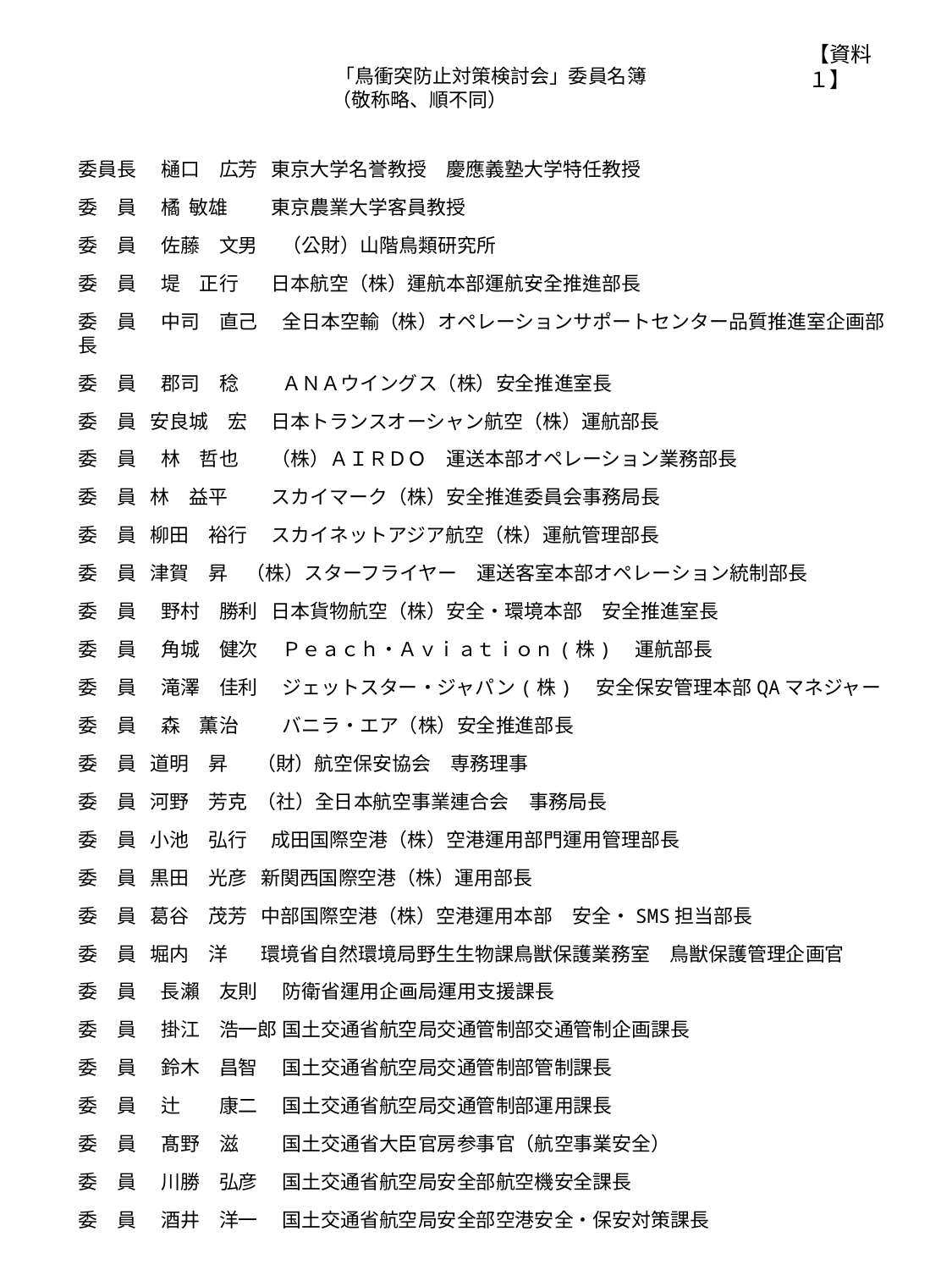

「鳥衝突防止対策検討会」委員名簿
                                                        （敬称略、順不同）

委員長　 樋口　広芳   東京大学名誉教授　慶應義塾大学特任教授

委　員　 橘  敏雄　　 東京農業大学客員教授

委　員　 佐藤　文男　 （公財）山階鳥類研究所

委　員　 堤　正行 　  日本航空（株）運航本部運航安全推進部長

委　員　 中司　直己　 全日本空輸（株）オペレーションサポートセンター品質推進室企画部長

委　員　 郡司　稔　　 ＡＮＡウイングス（株）安全推進室長

委　員   安良城　宏　 日本トランスオーシャン航空（株）運航部長

委　員　 林　哲也  　 （株）ＡＩＲＤＯ　運送本部オペレーション業務部長

委　員   林　益平　　 スカイマーク（株）安全推進委員会事務局長

委　員   柳田　裕行　 スカイネットアジア航空（株）運航管理部長

委　員   津賀　昇    （株）スターフライヤー　運送客室本部オペレーション統制部長

委　員　 野村　勝利   日本貨物航空（株）安全・環境本部　安全推進室長

委　員　 角城　健次　 Ｐｅａｃｈ・Ａｖｉａｔｉｏｎ(株)　運航部長

委　員　 滝澤　佳利　 ジェットスター・ジャパン(株)　安全保安管理本部QAマネジャー

委　員　 森　薫治　　 バニラ・エア（株）安全推進部長

委　員   道明　昇　  （財）航空保安協会　専務理事

委　員   河野　芳克  （社）全日本航空事業連合会　事務局長

委　員   小池　弘行　 成田国際空港（株）空港運用部門運用管理部長

委　員   黒田　光彦   新関西国際空港（株）運用部長

委　員   葛谷　茂芳   中部国際空港（株）空港運用本部　安全・SMS担当部長

委　員   堀内　洋　   環境省自然環境局野生生物課鳥獣保護業務室　鳥獣保護管理企画官

委　員 　長瀨　友則　 防衛省運用企画局運用支援課長

委　員　 掛江　浩一郎 国土交通省航空局交通管制部交通管制企画課長

委　員　 鈴木　昌智　 国土交通省航空局交通管制部管制課長

委　員　 辻　　康二　 国土交通省航空局交通管制部運用課長

委　員　 髙野　滋　　 国土交通省大臣官房参事官（航空事業安全）

委　員　 川勝　弘彦　 国土交通省航空局安全部航空機安全課長

委　員　 酒井　洋一　 国土交通省航空局安全部空港安全・保安対策課長

【資料１】